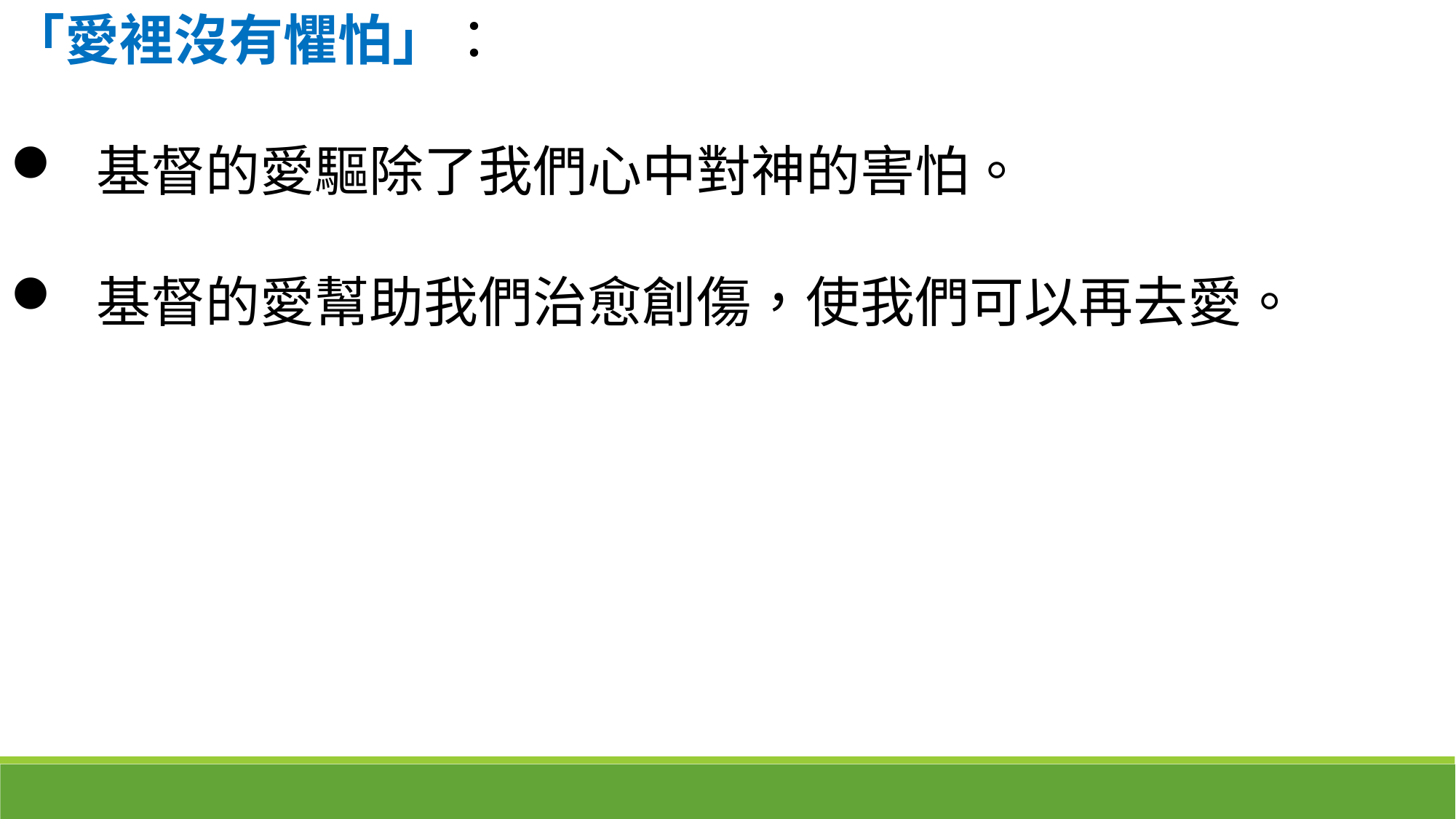

「愛裡沒有懼怕」：

基督的愛驅除了我們心中對神的害怕。

基督的愛幫助我們治愈創傷，使我們可以再去愛。